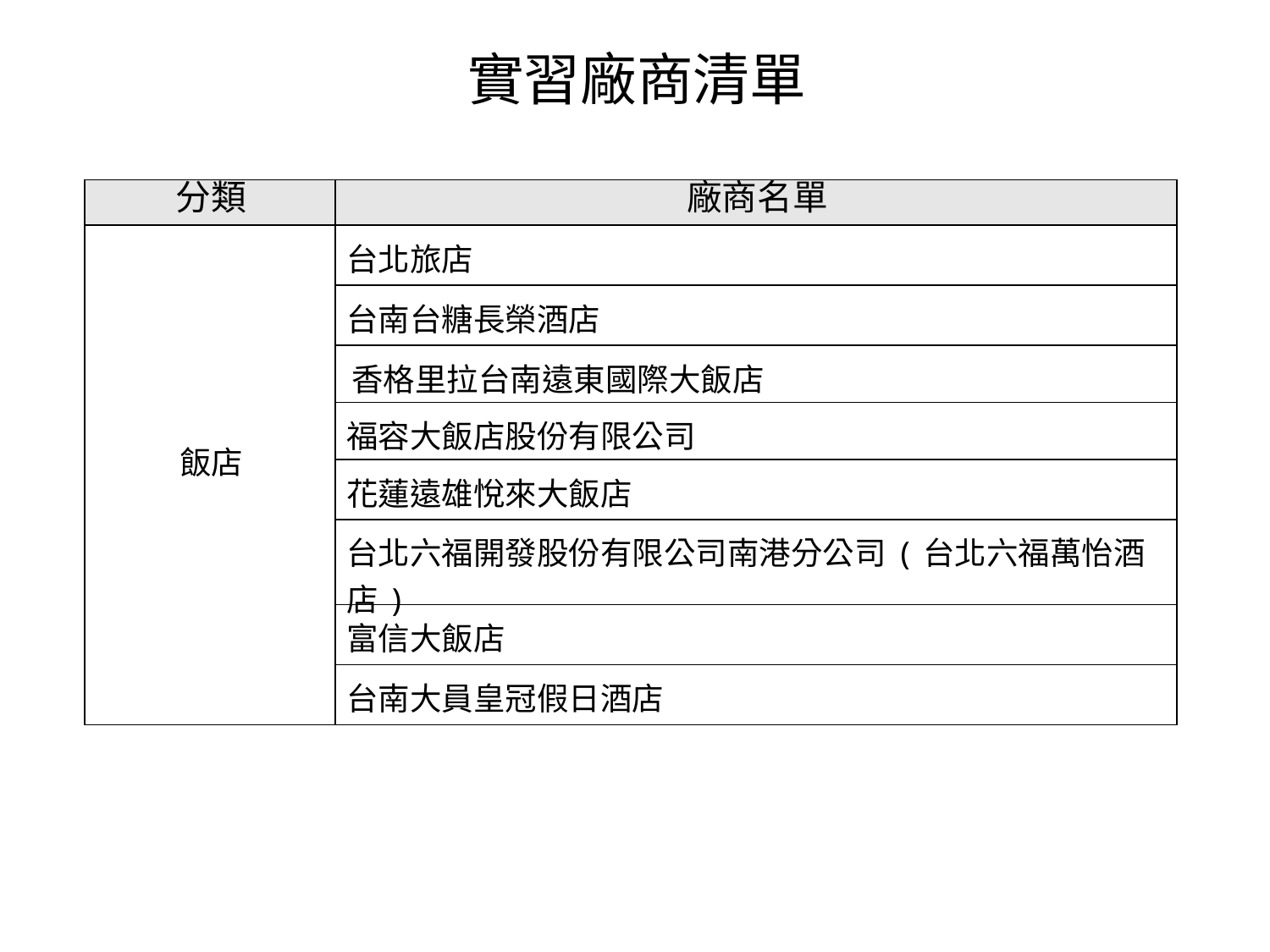

# 實習廠商清單
| 分類 | 廠商名單 |
| --- | --- |
| 飯店 | 台北旅店 |
|  | 台南台糖長榮酒店 |
|  | 香格里拉台南遠東國際大飯店 |
|  | 福容大飯店股份有限公司 |
|  | 花蓮遠雄悅來大飯店 |
|  | 台北六福開發股份有限公司南港分公司(台北六福萬怡酒店) |
|  | 富信大飯店 |
|  | 台南大員皇冠假日酒店 |